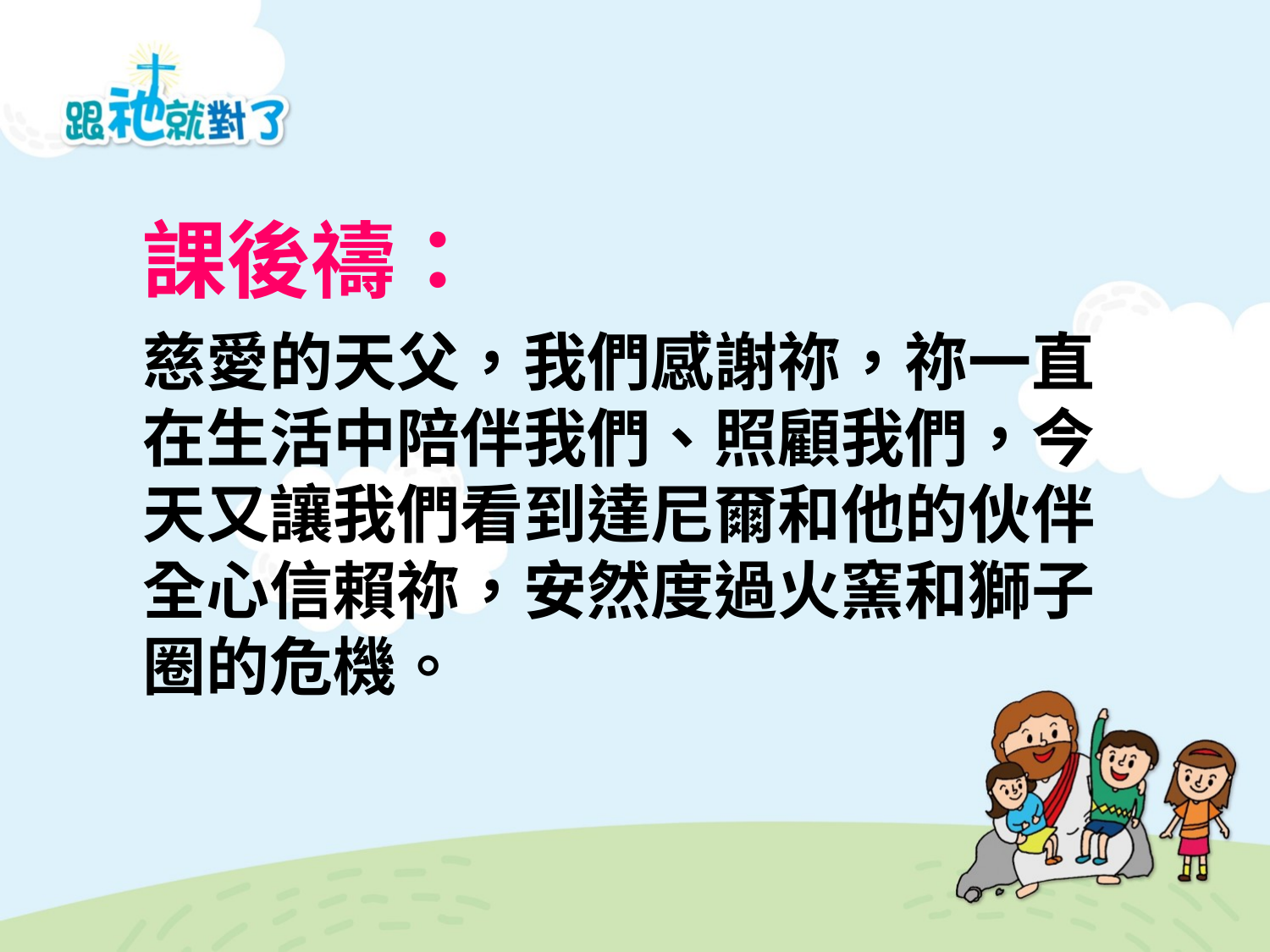

課後禱：
慈愛的天父，我們感謝祢，祢一直在生活中陪伴我們、照顧我們，今天又讓我們看到達尼爾和他的伙伴全心信賴祢，安然度過火窯和獅子圈的危機。